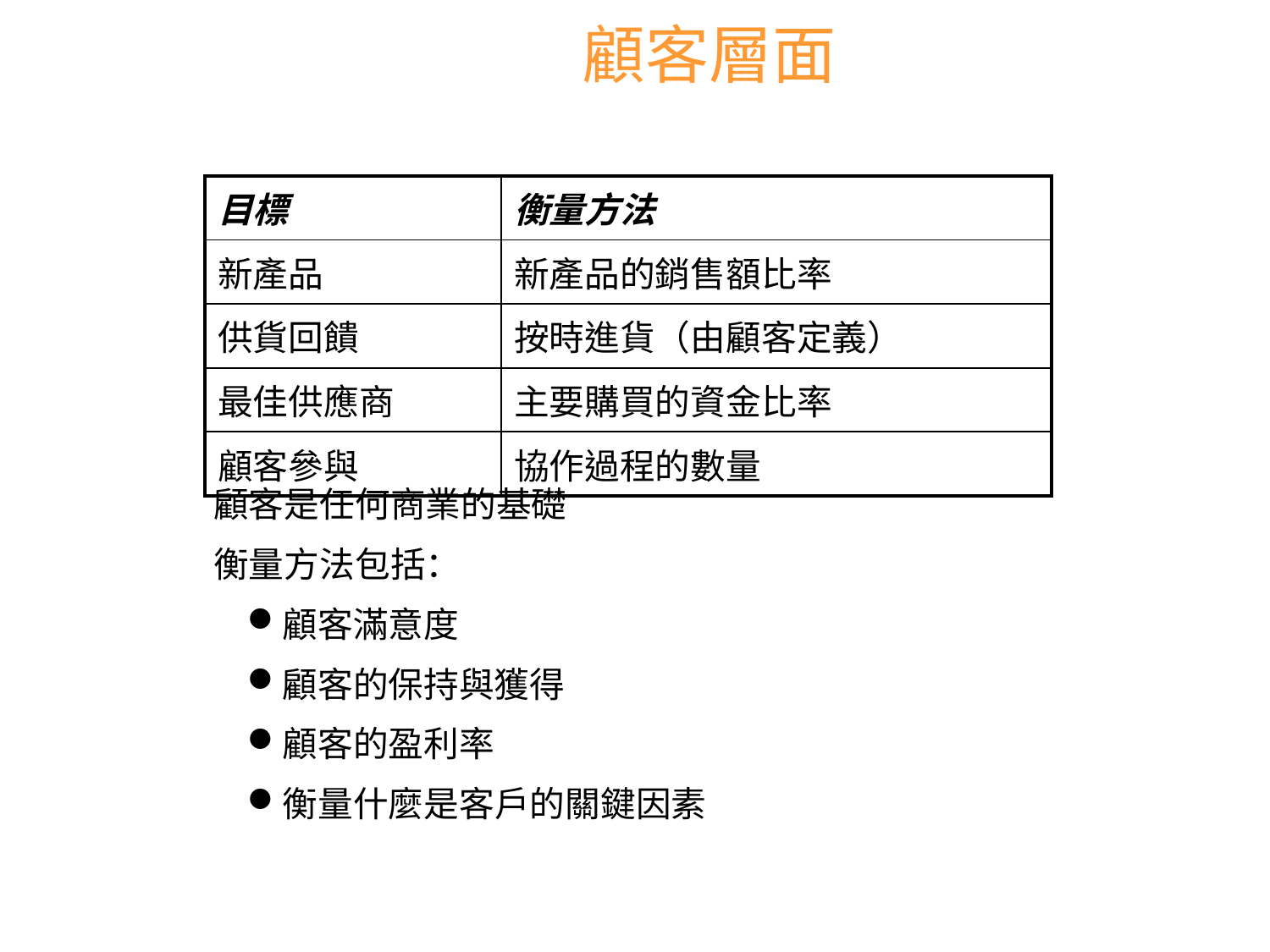

# 顧客層面
| 目標 | 衡量方法 |
| --- | --- |
| 新產品 | 新產品的銷售額比率 |
| 供貨回饋 | 按時進貨（由顧客定義） |
| 最佳供應商 | 主要購買的資金比率 |
| 顧客參與 | 協作過程的數量 |
顧客是任何商業的基礎
衡量方法包括：
顧客滿意度
顧客的保持與獲得
顧客的盈利率
衡量什麼是客戶的關鍵因素